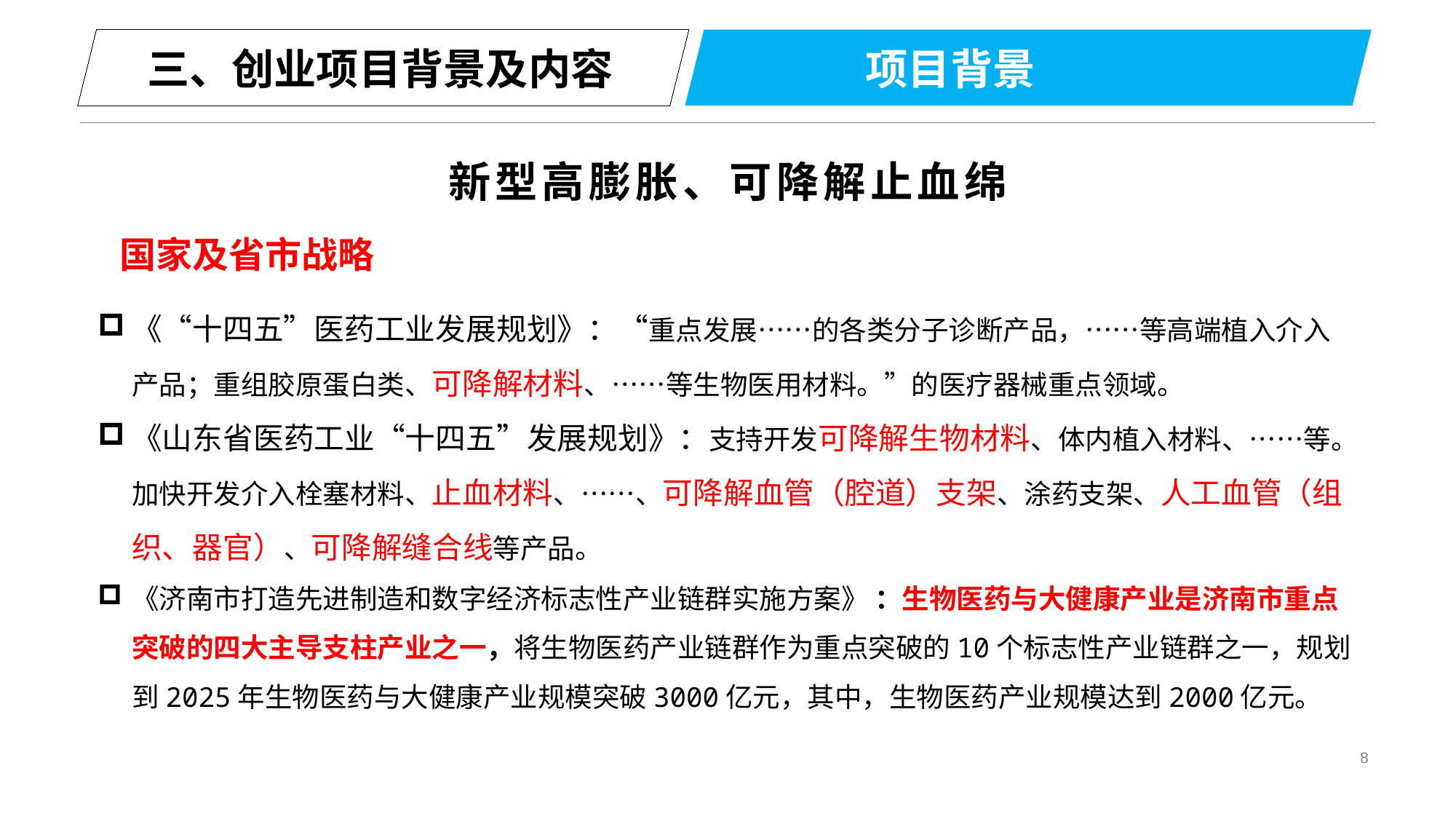

新型高膨胀、可降解止血绵
三、创业项目背景及内容
          项目背景
国家及省市战略
《“十四五”医药工业发展规划》：“重点发展……的各类分子诊断产品，……等高端植入介入产品；重组胶原蛋白类、可降解材料、……等生物医用材料。”的医疗器械重点领域。
《山东省医药工业“十四五”发展规划》：支持开发可降解生物材料、体内植入材料、……等。加快开发介入栓塞材料、止血材料、……、可降解血管（腔道）支架、涂药支架、人工血管（组织、器官）、可降解缝合线等产品。
《济南市打造先进制造和数字经济标志性产业链群实施方案》 ：生物医药与大健康产业是济南市重点突破的四大主导支柱产业之一，将生物医药产业链群作为重点突破的10个标志性产业链群之一，规划到2025年生物医药与大健康产业规模突破3000亿元，其中，生物医药产业规模达到2000亿元。

8